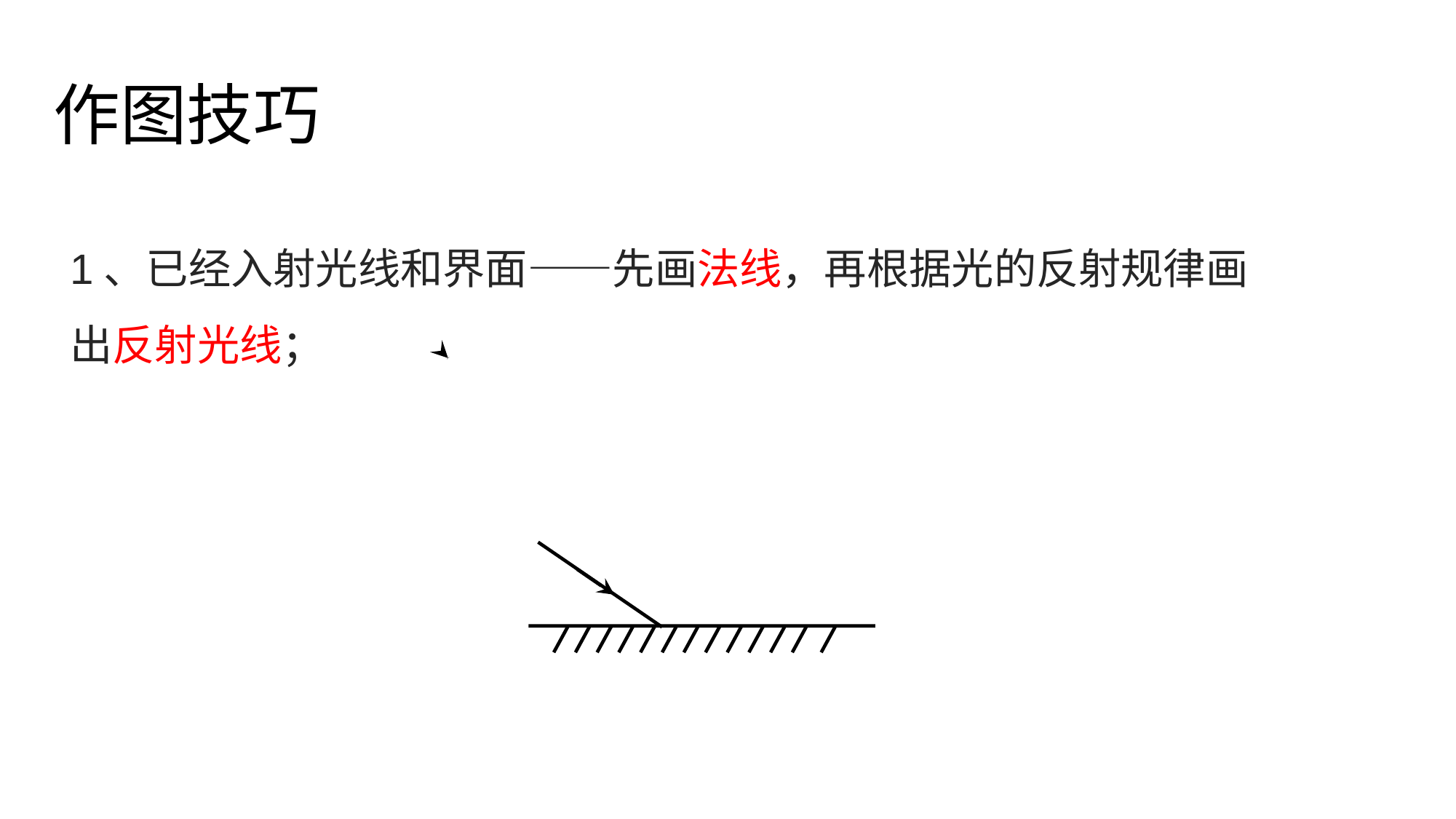

作图技巧
1、已经入射光线和界面——先画法线，再根据光的反射规律画出反射光线；